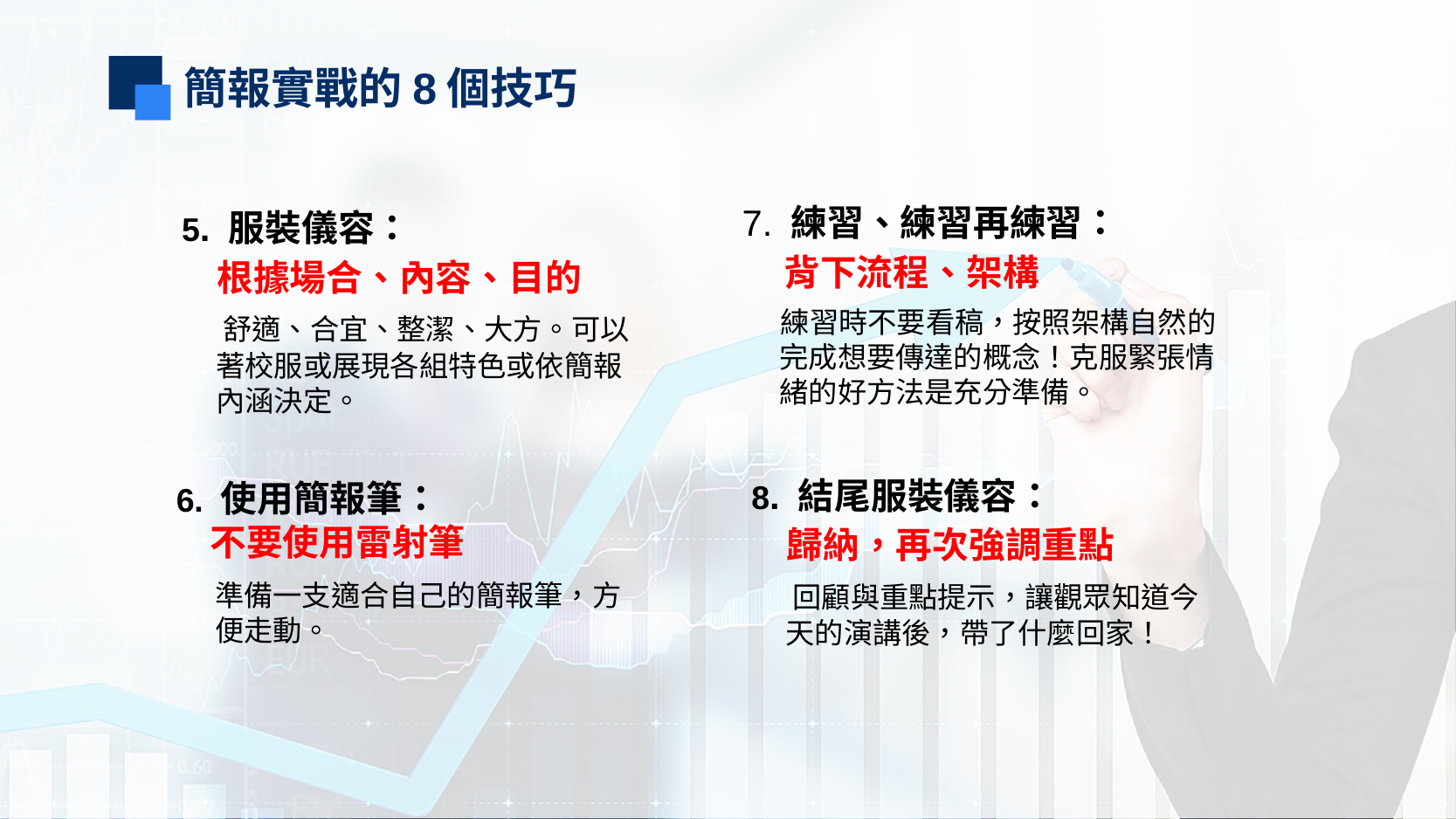

簡報實戰的8個技巧

   5. 服裝儀容：
       根據場合、內容、目的
   舒適、合宜、整潔、大方。可以著校服或展現各組特色或依簡報內涵決定。
7. 練習、練習再練習：
    背下流程、架構
   練習時不要看稿，按照架構自然的完成想要傳達的概念！克服緊張情緒的好方法是充分準備。
   8. 結尾服裝儀容：
       歸納，再次強調重點
   回顧與重點提示，讓觀眾知道今天的演講後，帶了什麼回家！
6. 使用簡報筆：
   不要使用雷射筆
準備一支適合自己的簡報筆，方便走動。